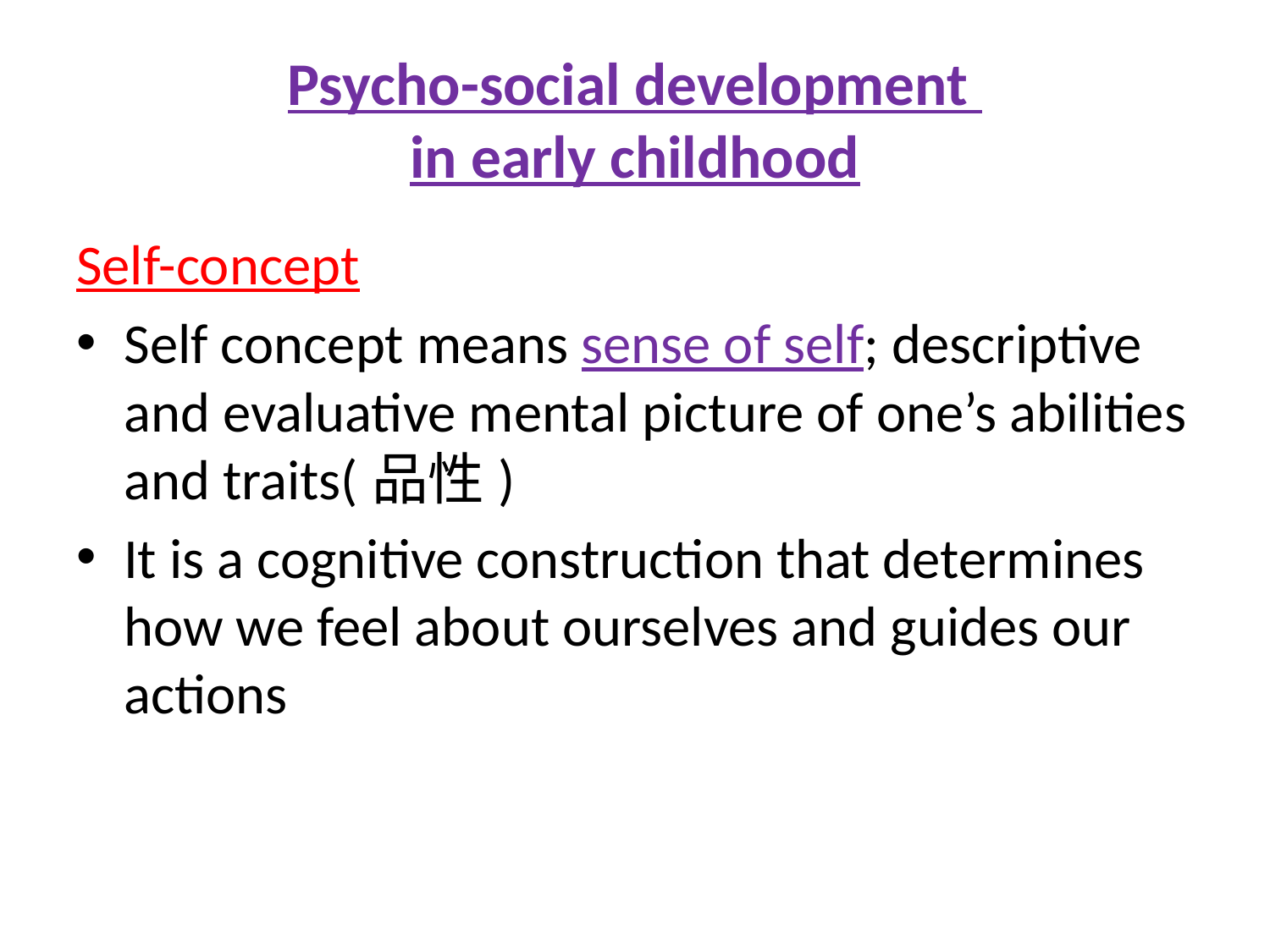

# Psycho-social development in early childhood
Self-concept
Self concept means sense of self; descriptive and evaluative mental picture of one’s abilities and traits(品性)
It is a cognitive construction that determines how we feel about ourselves and guides our actions